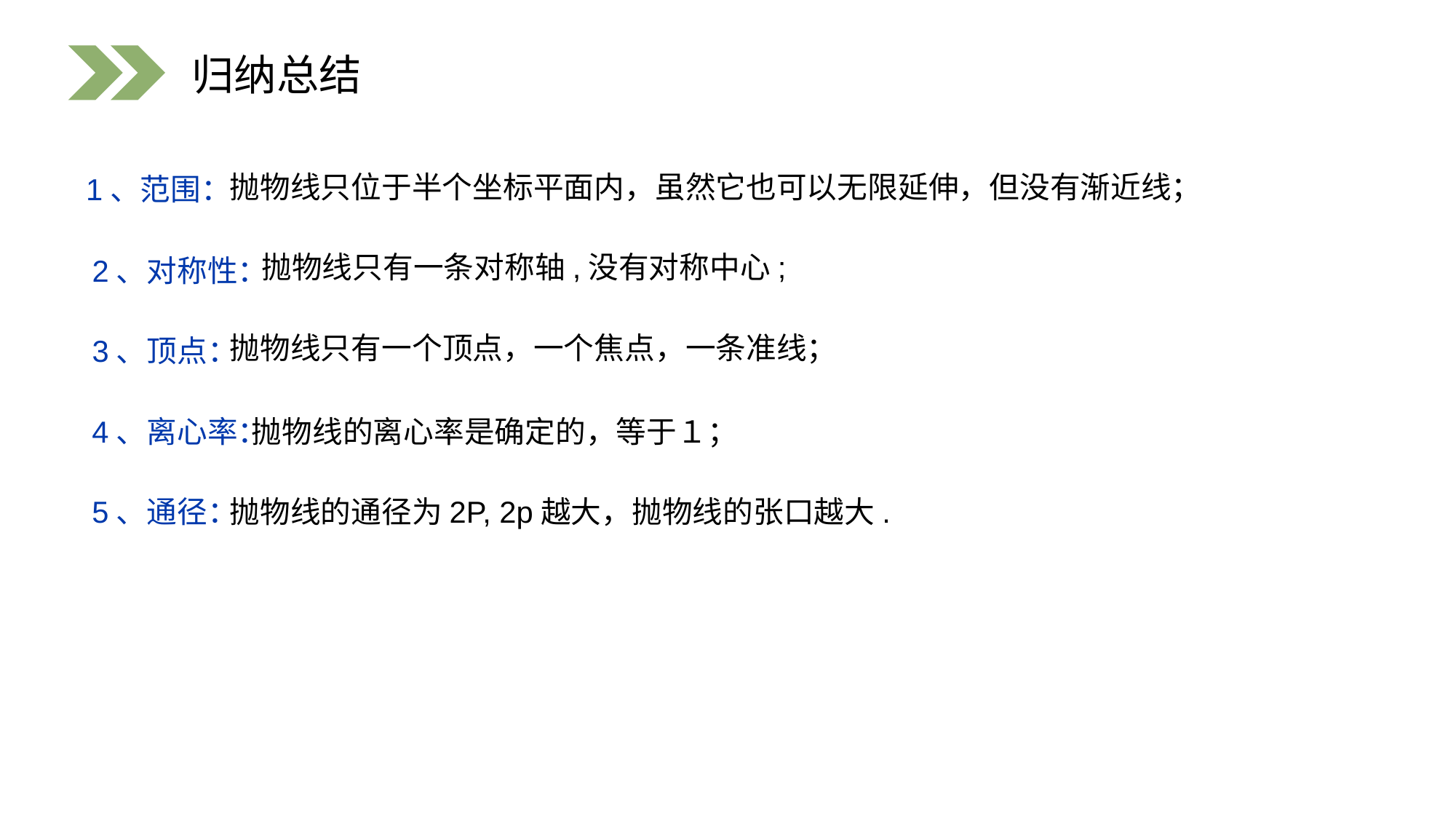

归纳总结
抛物线只位于半个坐标平面内，虽然它也可以无限延伸，但没有渐近线；
1、范围：
抛物线只有一条对称轴,没有对称中心;
2、对称性：
抛物线只有一个顶点，一个焦点，一条准线；
3、顶点：
抛物线的离心率是确定的，等于１；
4、离心率：
5、通径：
抛物线的通径为2P, 2p越大，抛物线的张口越大.